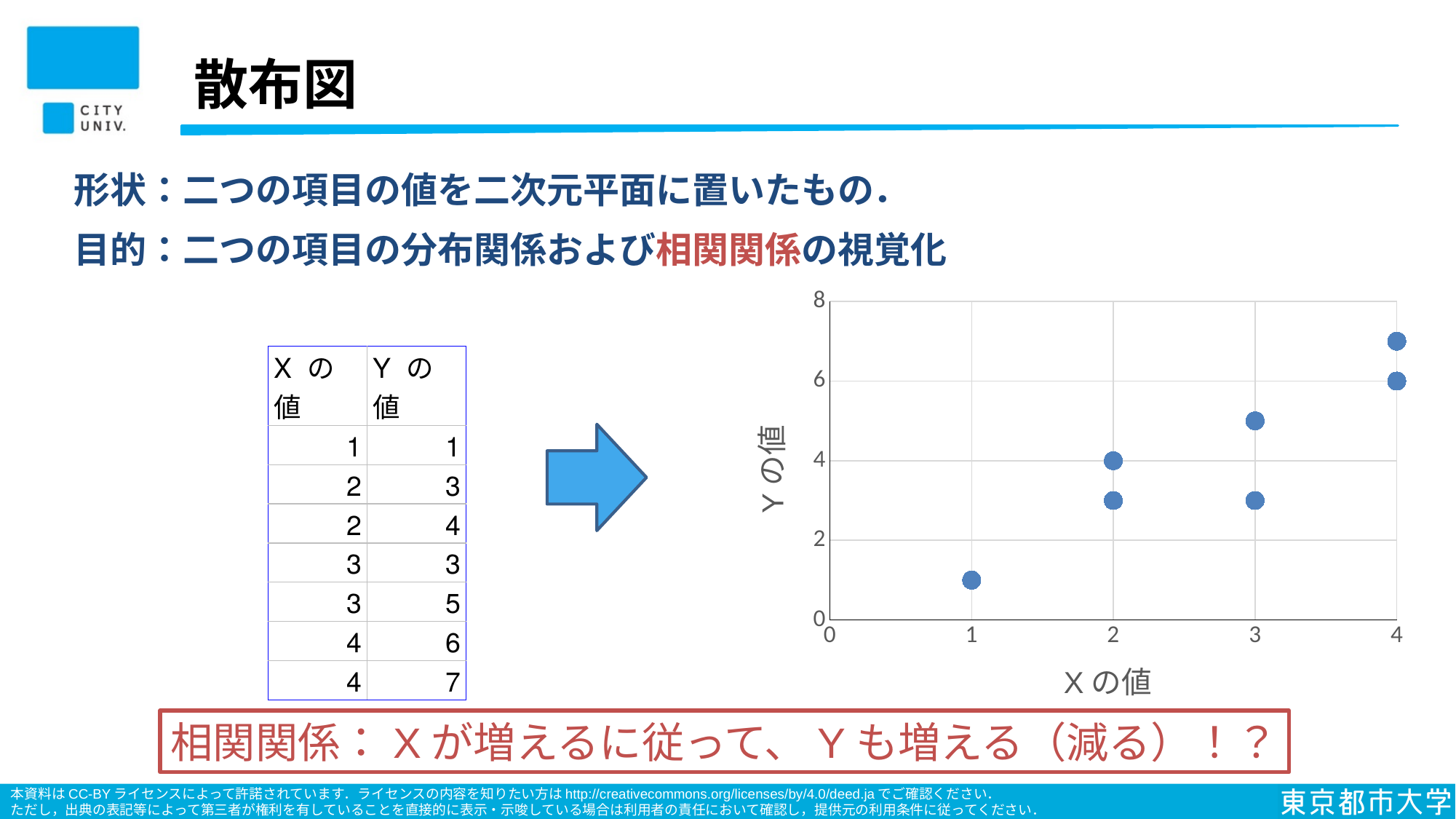

# 散布図
形状：二つの項目の値を二次元平面に置いたもの．
目的：二つの項目の分布関係および相関関係の視覚化

### Chart

| Category | Y の値 |
|---|---|
| X の値 | Y の値 |
| --- | --- |
| 1 | 1 |
| 2 | 3 |
| 2 | 4 |
| 3 | 3 |
| 3 | 5 |
| 4 | 6 |
| 4 | 7 |

相関関係：Xが増えるに従って、Yも増える（減る）！？